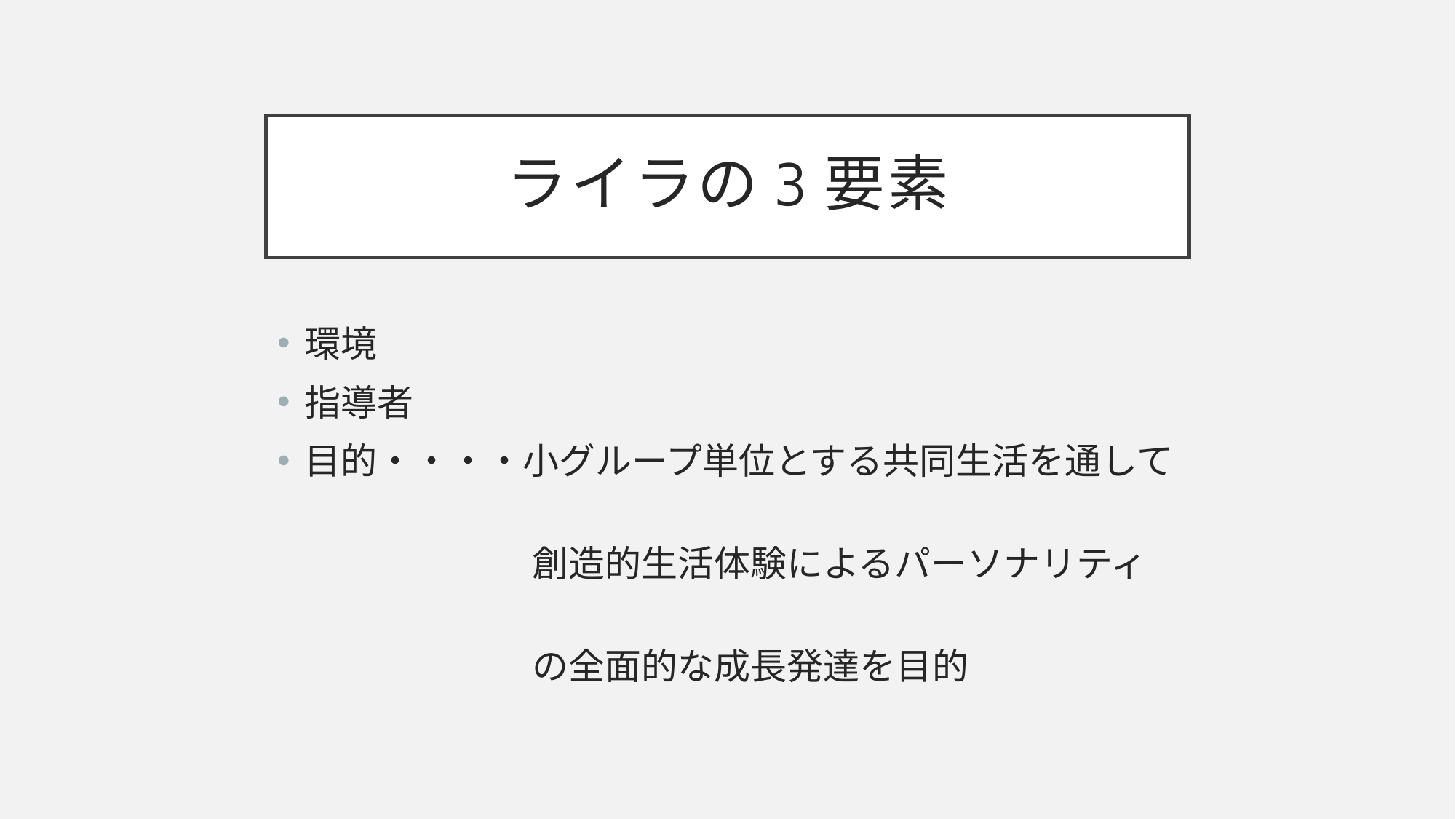

# ライラの3要素
環境
指導者
目的・・・・小グループ単位とする共同生活を通して
　　　　　　　創造的生活体験によるパーソナリティ
　　　　　　　の全面的な成長発達を目的